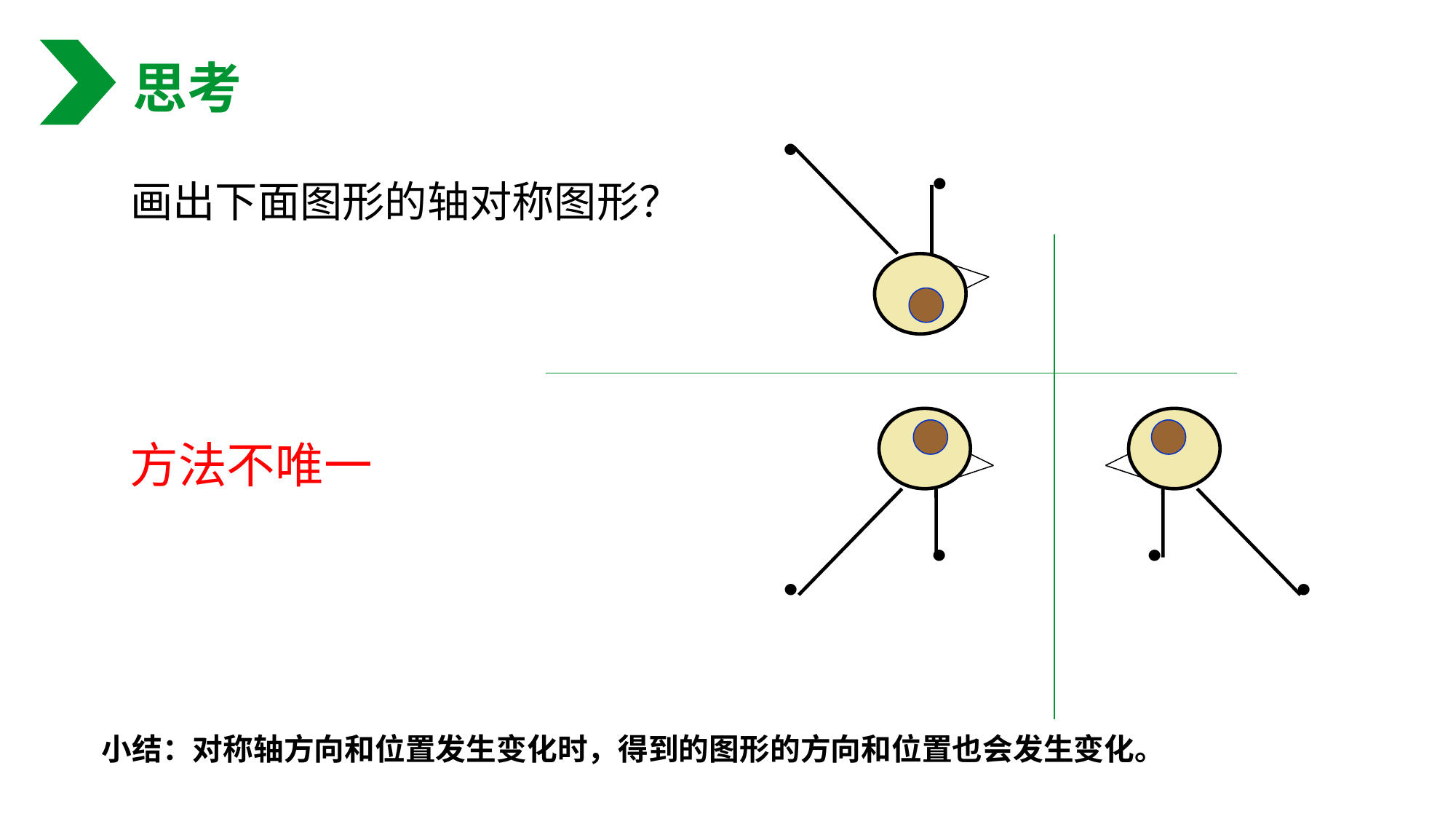

思考

．
．
画出下面图形的轴对称图形？

．
．

．
．
方法不唯一
小结：对称轴方向和位置发生变化时，得到的图形的方向和位置也会发生变化。